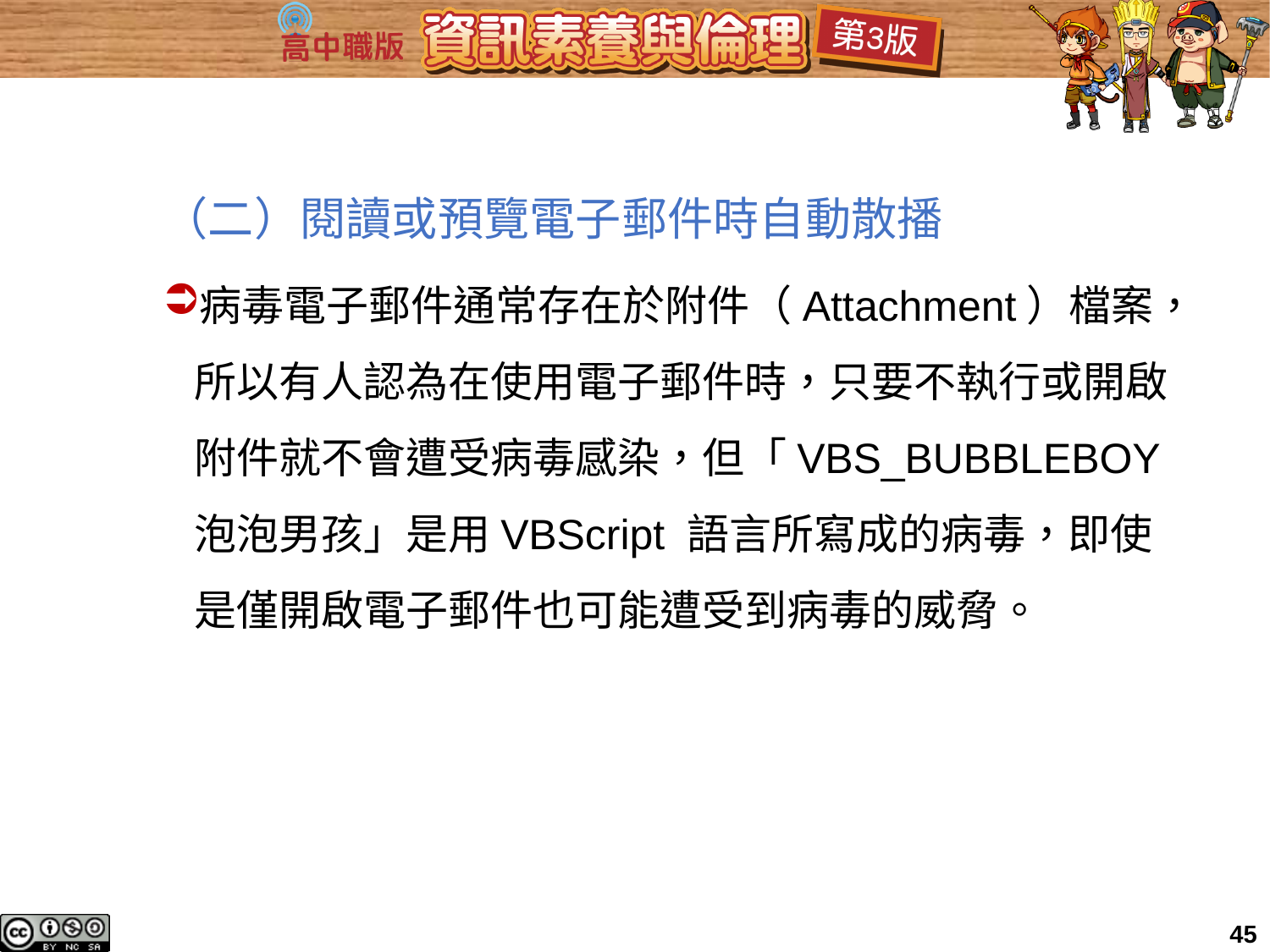

（二）閱讀或預覽電子郵件時自動散播
病毒電子郵件通常存在於附件（Attachment）檔案，所以有人認為在使用電子郵件時，只要不執行或開啟附件就不會遭受病毒感染，但「VBS_BUBBLEBOY泡泡男孩」是用VBScript 語言所寫成的病毒，即使是僅開啟電子郵件也可能遭受到病毒的威脅。
45